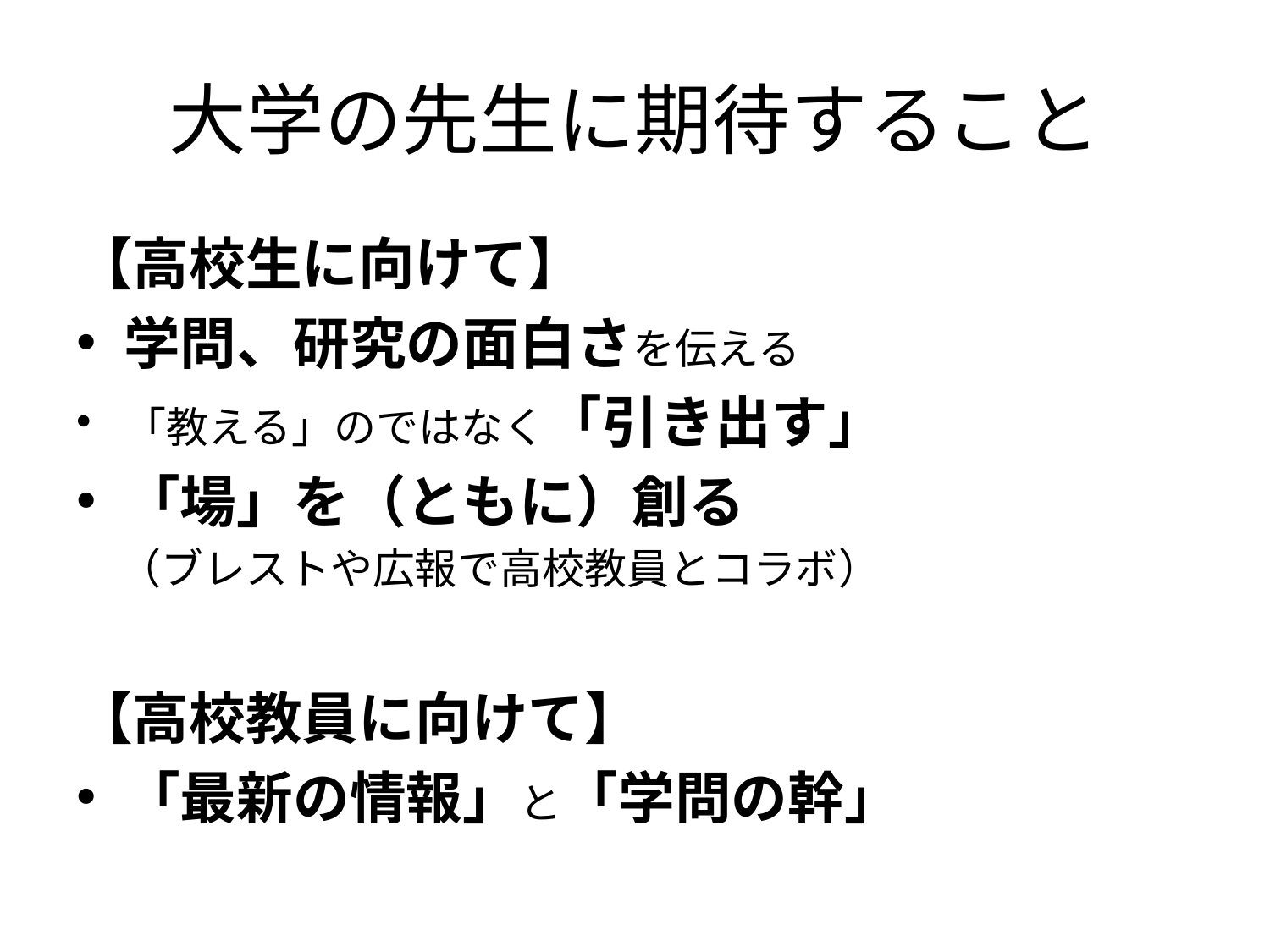

# 大学の先生に期待すること
【高校生に向けて】
学問、研究の面白さを伝える
「教える」のではなく「引き出す」
「場」を（ともに）創る
　（ブレストや広報で高校教員とコラボ）

【高校教員に向けて】
「最新の情報」と「学問の幹」